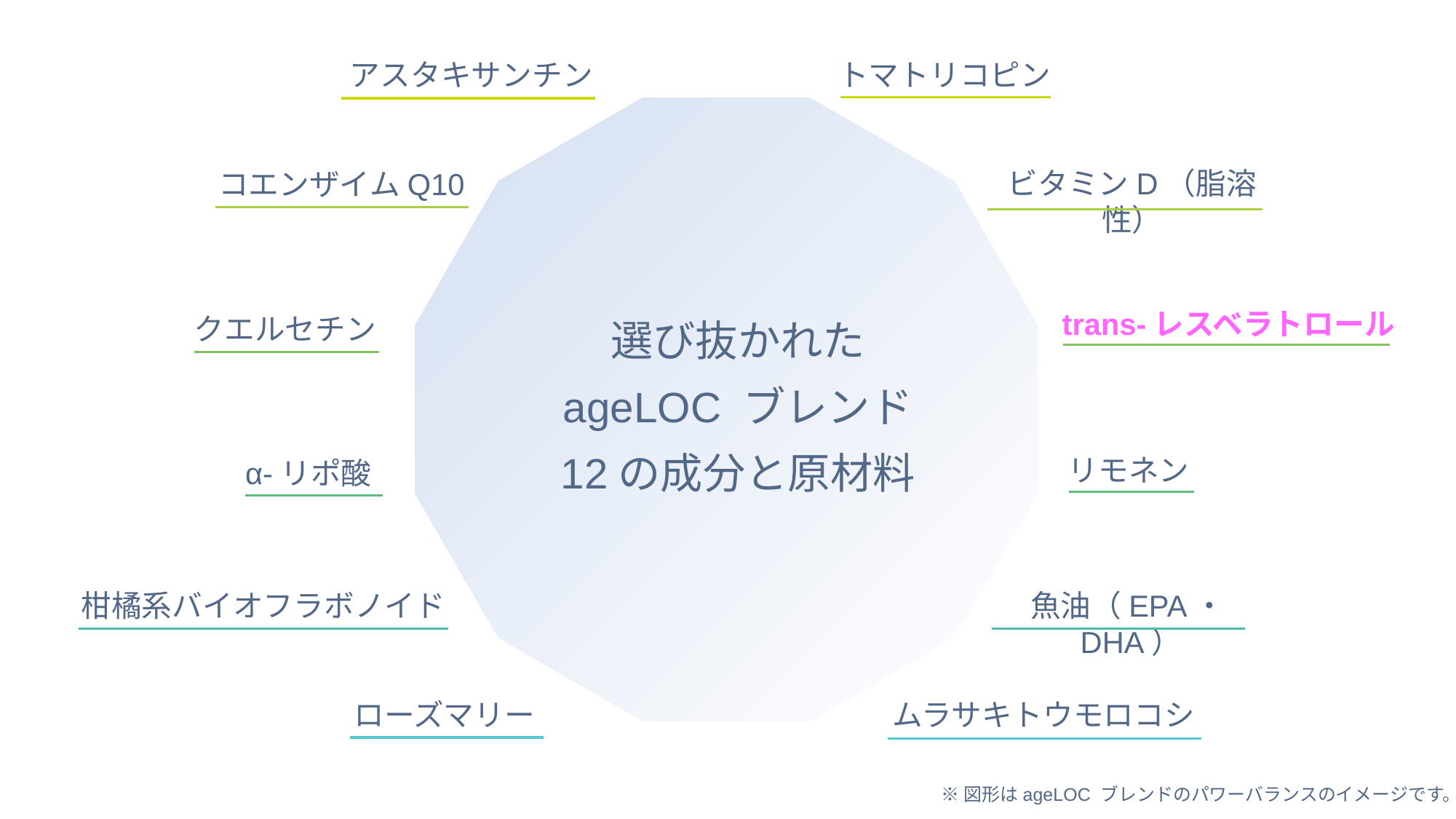

アスタキサンチン
トマトリコピン

コエンザイムQ10
ビタミンD（脂溶性）
trans-レスベラトロール
クエルセチン
選び抜かれた
ageLOC ブレンド
12の成分と原材料
リモネン
α-リポ酸
柑橘系バイオフラボノイド
魚油（EPA・DHA）
ローズマリー
ムラサキトウモロコシ
※図形はageLOC ブレンドのパワーバランスのイメージです。